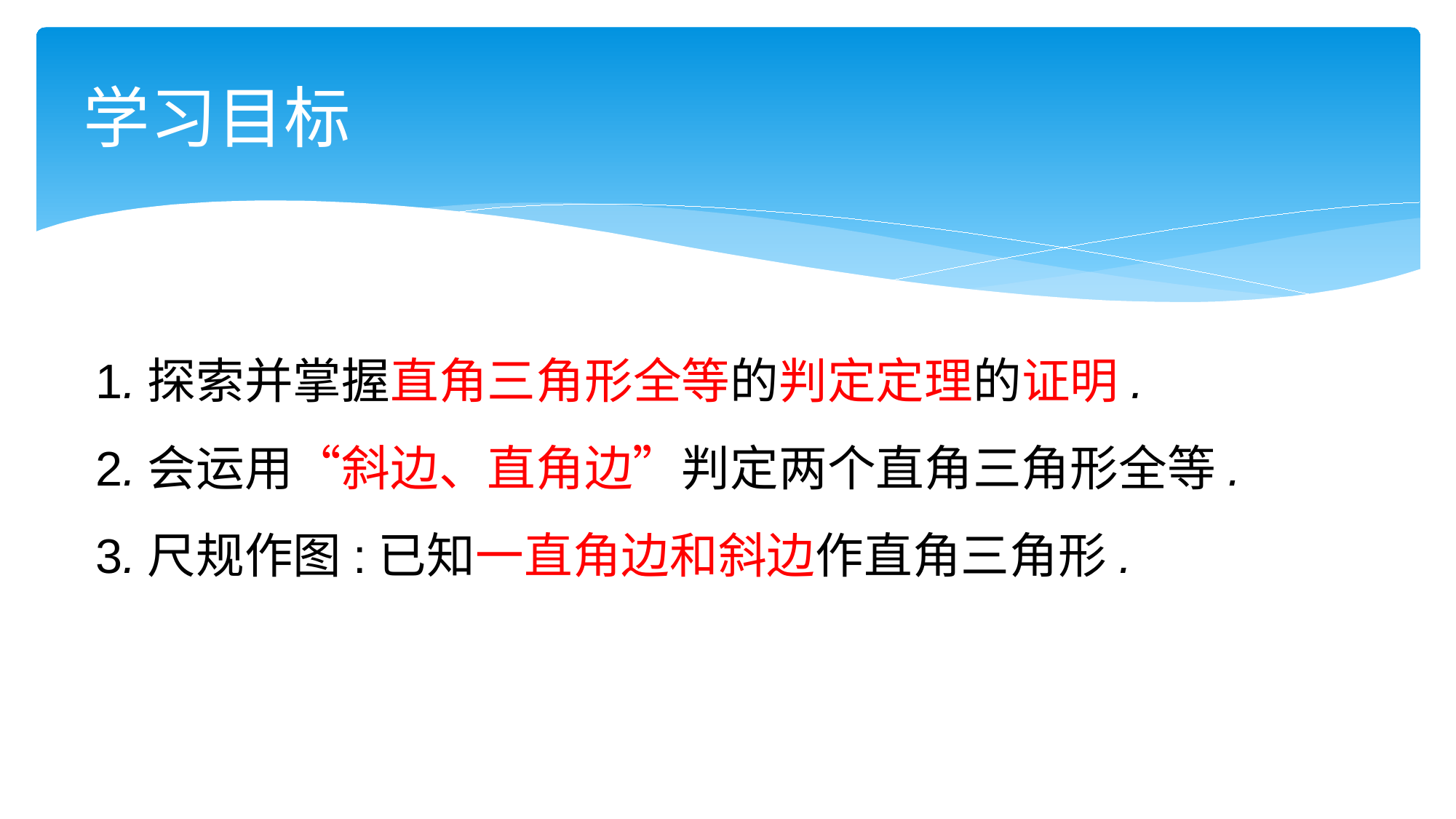

# 学习目标
1.探索并掌握直角三角形全等的判定定理的证明.
2.会运用“斜边、直角边”判定两个直角三角形全等.
3.尺规作图:已知一直角边和斜边作直角三角形.